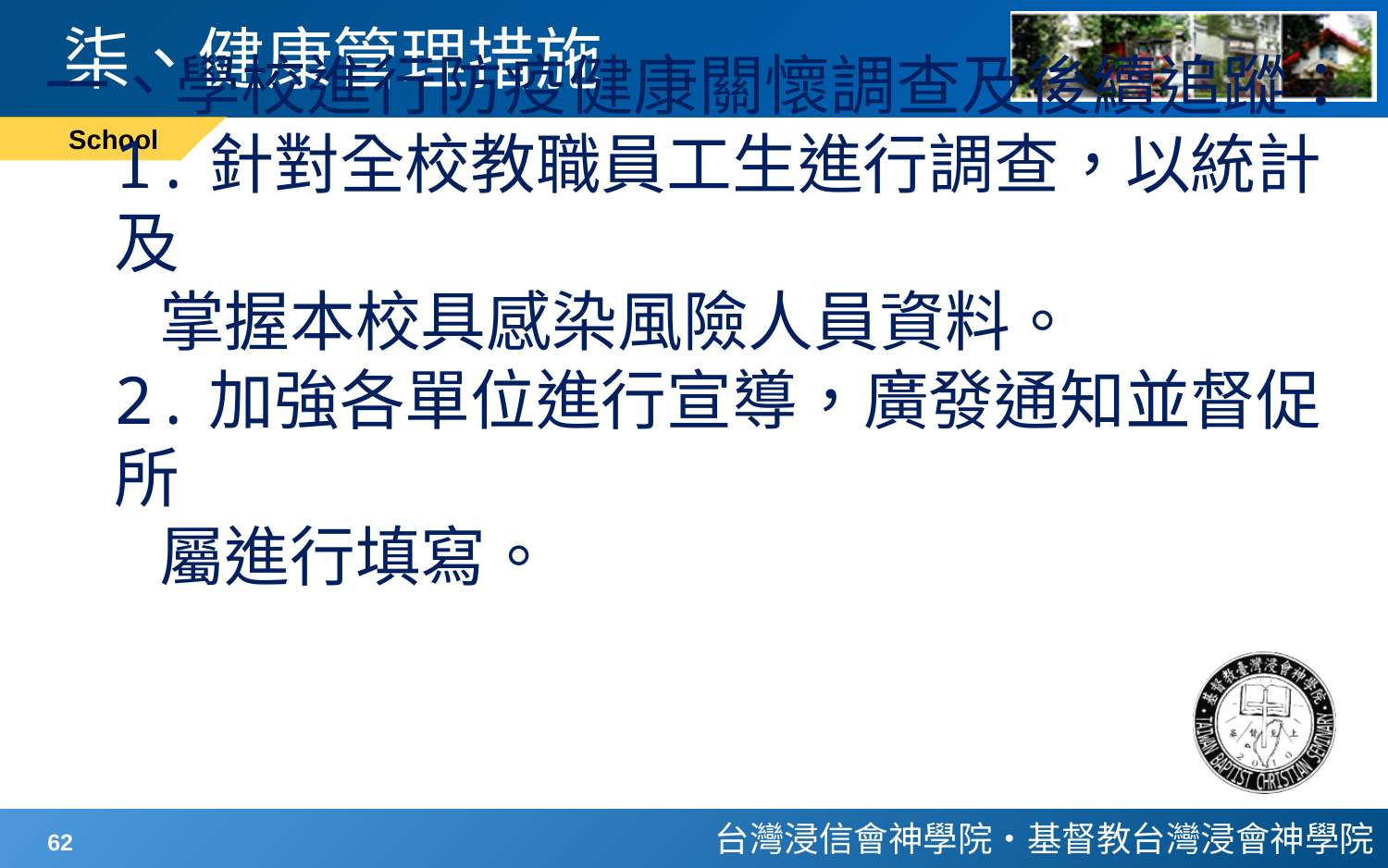

# 柒、健康管理措施
一、學校進行防疫健康關懷調查及後續追蹤：
1.針對全校教職員工生進行調查，以統計及
  掌握本校具感染風險人員資料。
2.加強各單位進行宣導，廣發通知並督促所
  屬進行填寫。
School